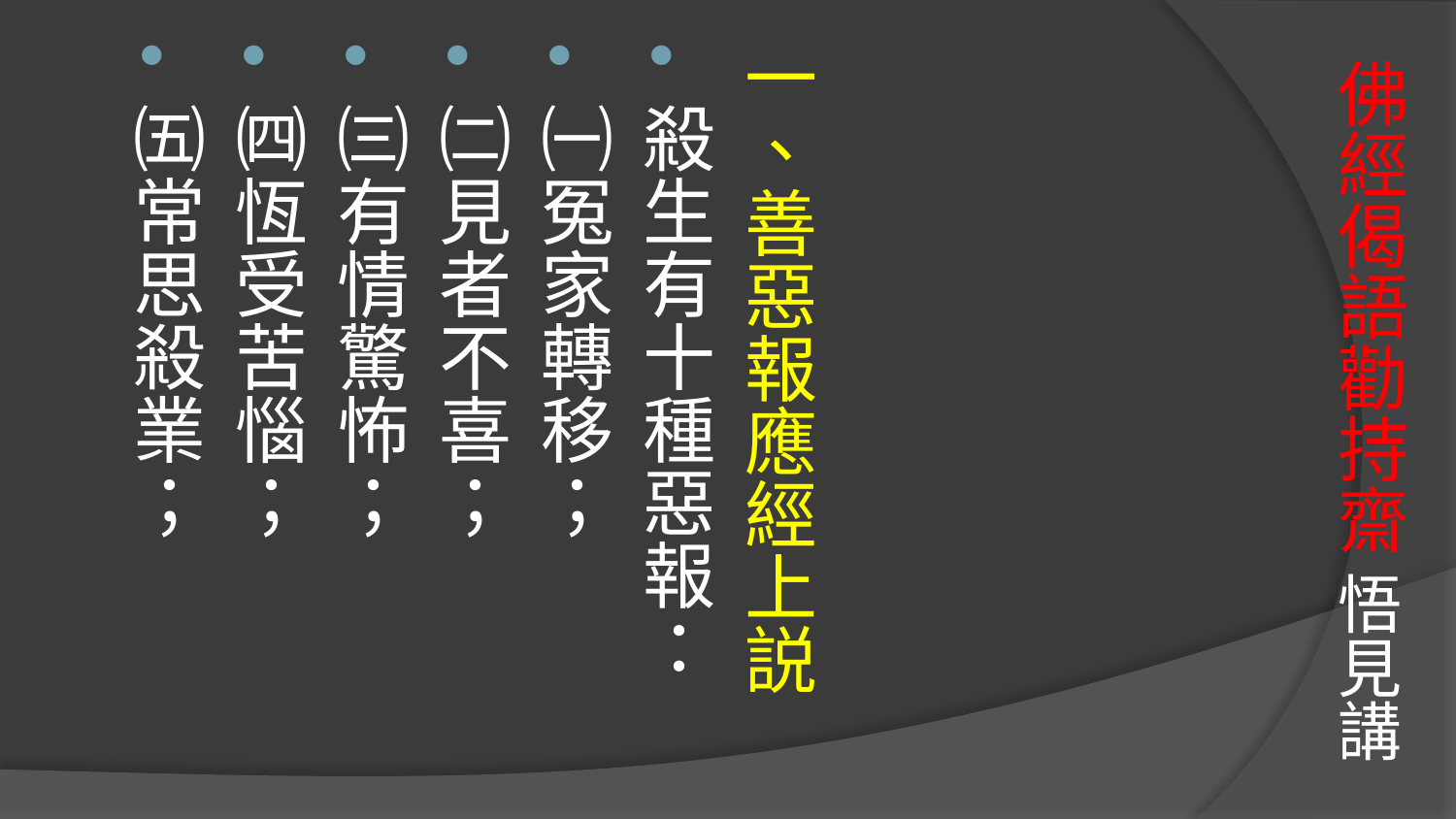

一、善惡報應經上説
殺生有十種惡報：
㈠冤家轉移；
㈡見者不喜；
㈢有情驚怖；
㈣恆受苦惱；
㈤常思殺業；
# 佛經偈語勸持齋 悟見講